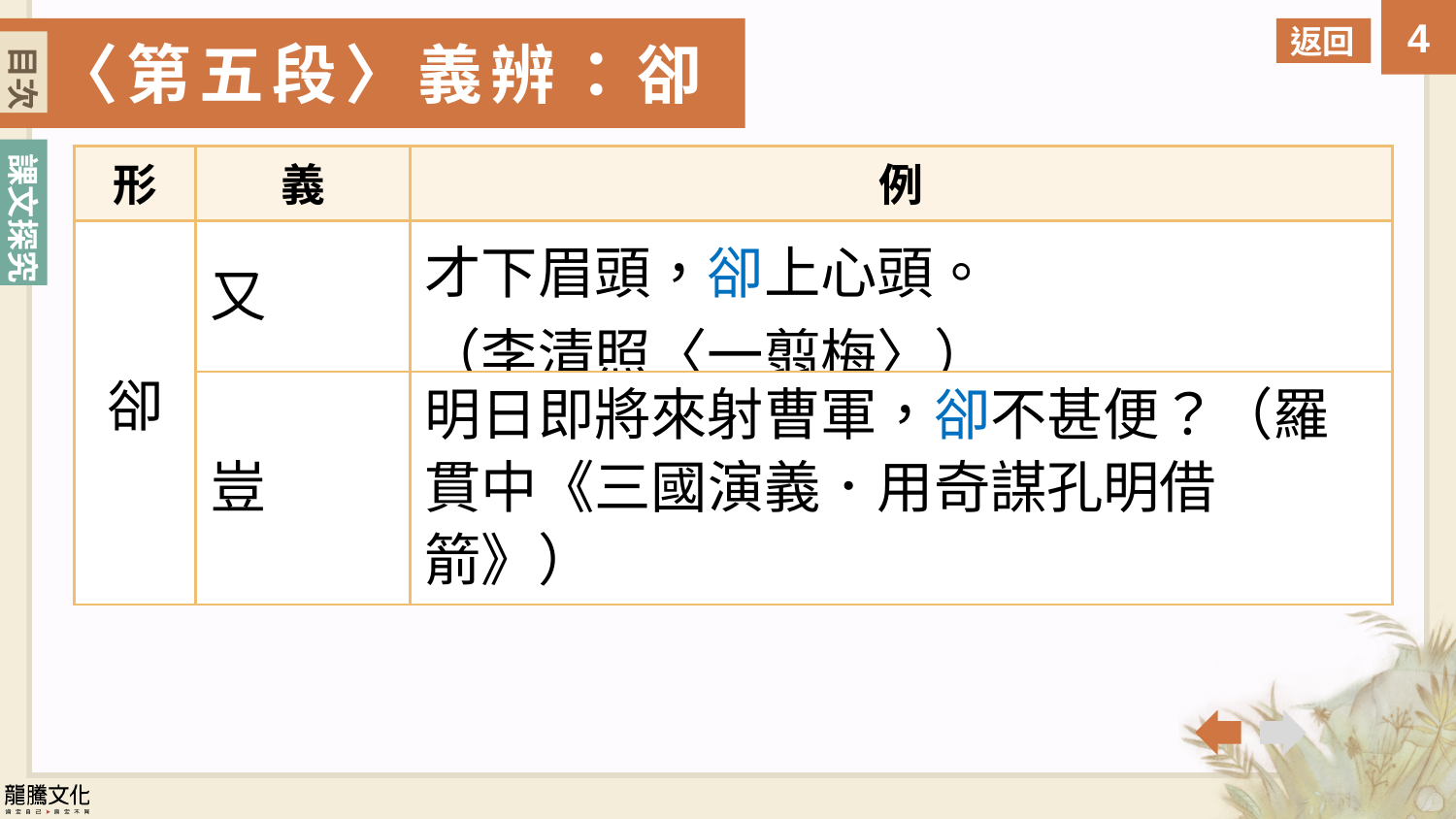

目次

返回
〈第五段〉義辨：卻
目次
| 形 | 義 | 例 |
| --- | --- | --- |
| 卻 | 又 | 才下眉頭，卻上心頭。 （李清照〈一翦梅〉） |
|  | 豈 | 明日即將來射曹軍，卻不甚便？（羅貫中《三國演義．用奇謀孔明借箭》） |